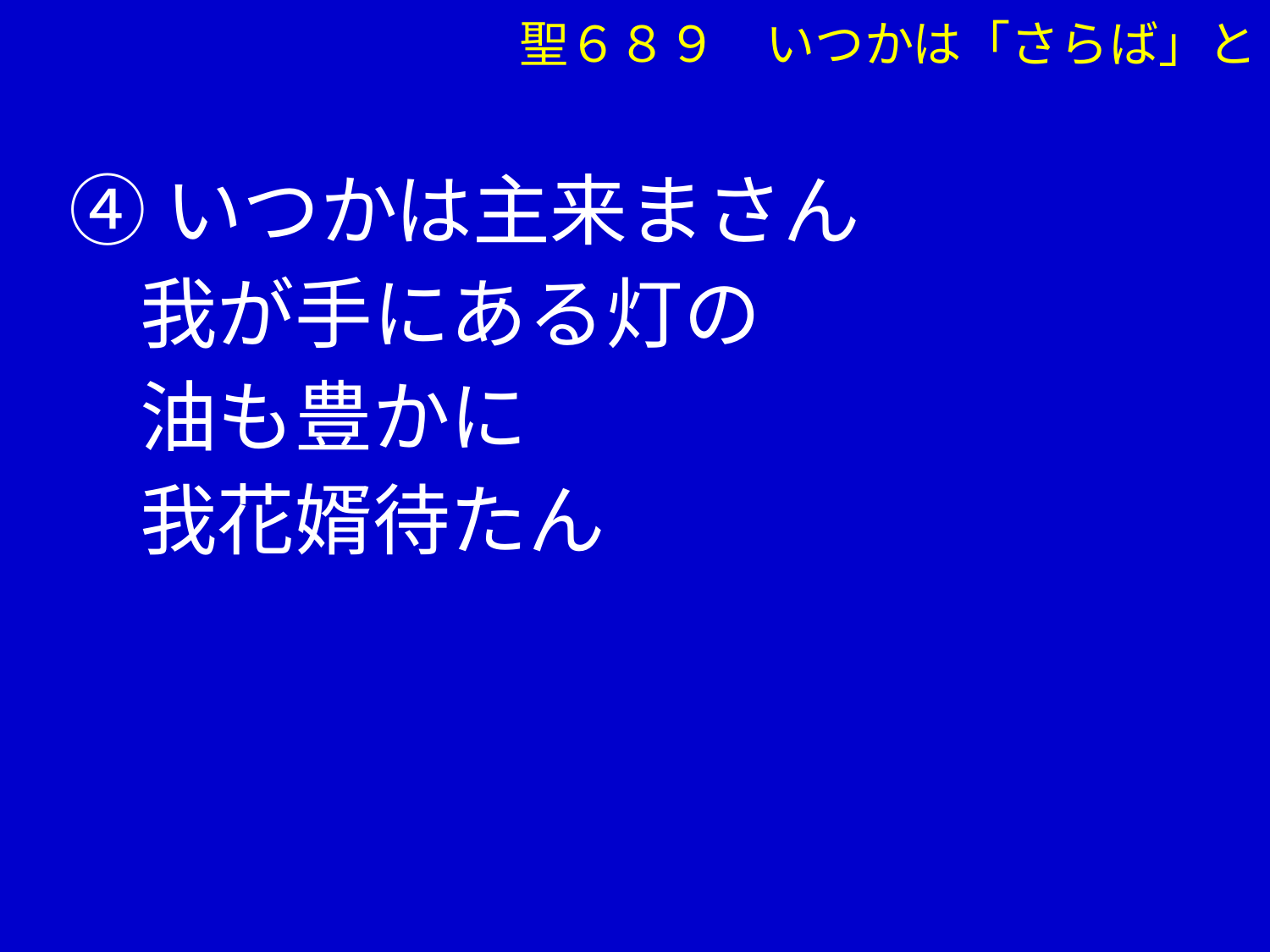

聖６８９　いつかは「さらば」と
④いつかは主来まさん
   我が手にある灯の
   油も豊かに
   我花婿待たん